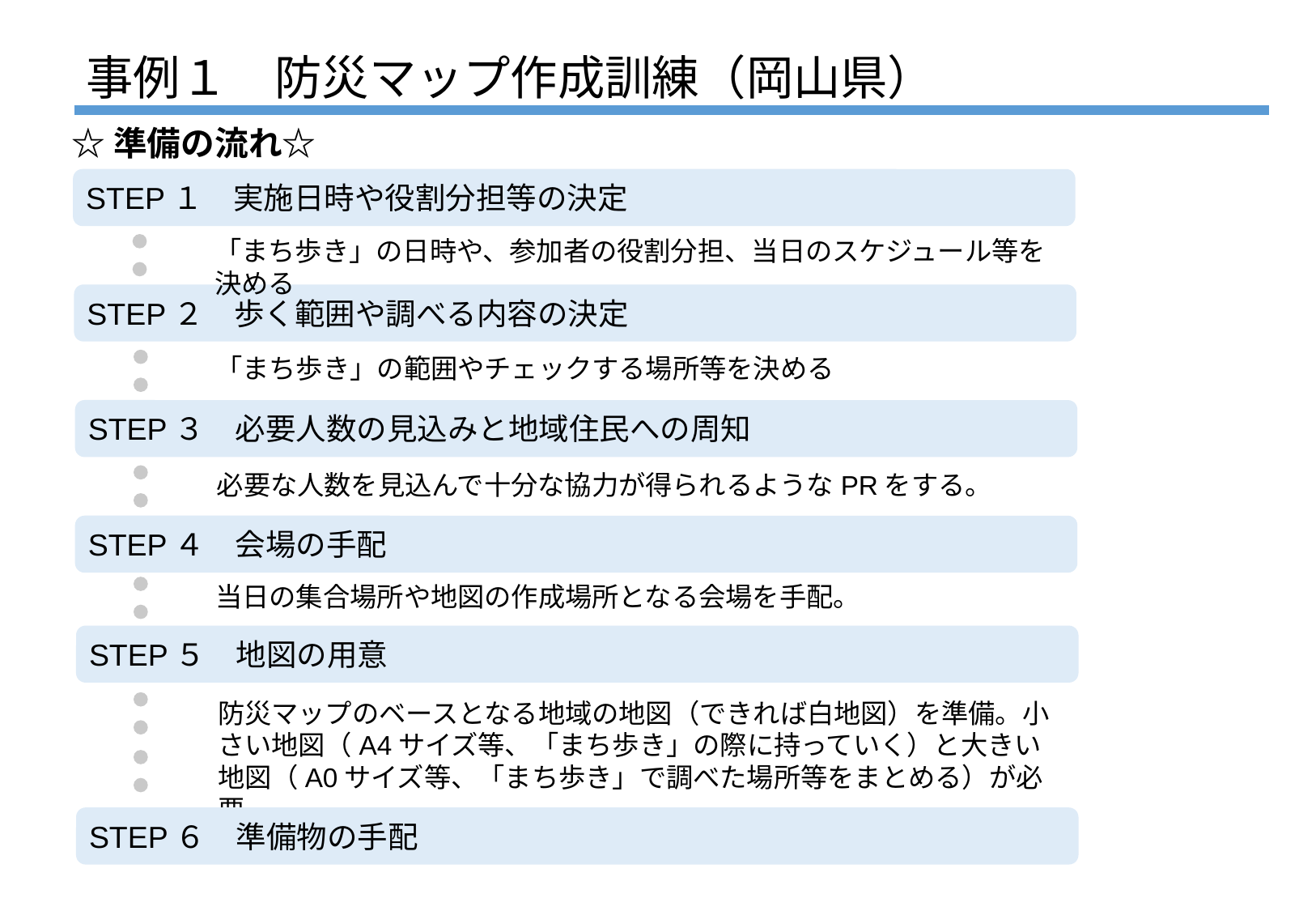

# 事例１　防災マップ作成訓練（岡山県）
☆準備の流れ☆

STEP１　実施日時や役割分担等の決定
「まち歩き」の日時や、参加者の役割分担、当日のスケジュール等を決める

STEP２　歩く範囲や調べる内容の決定
「まち歩き」の範囲やチェックする場所等を決める

STEP３　必要人数の見込みと地域住民への周知
必要な人数を見込んで十分な協力が得られるようなPRをする。

STEP４　会場の手配
当日の集合場所や地図の作成場所となる会場を手配。

STEP５　地図の用意
防災マップのベースとなる地域の地図（できれば白地図）を準備。小さい地図（A4サイズ等、「まち歩き」の際に持っていく）と大きい地図（A0サイズ等、「まち歩き」で調べた場所等をまとめる）が必要

STEP６　準備物の手配